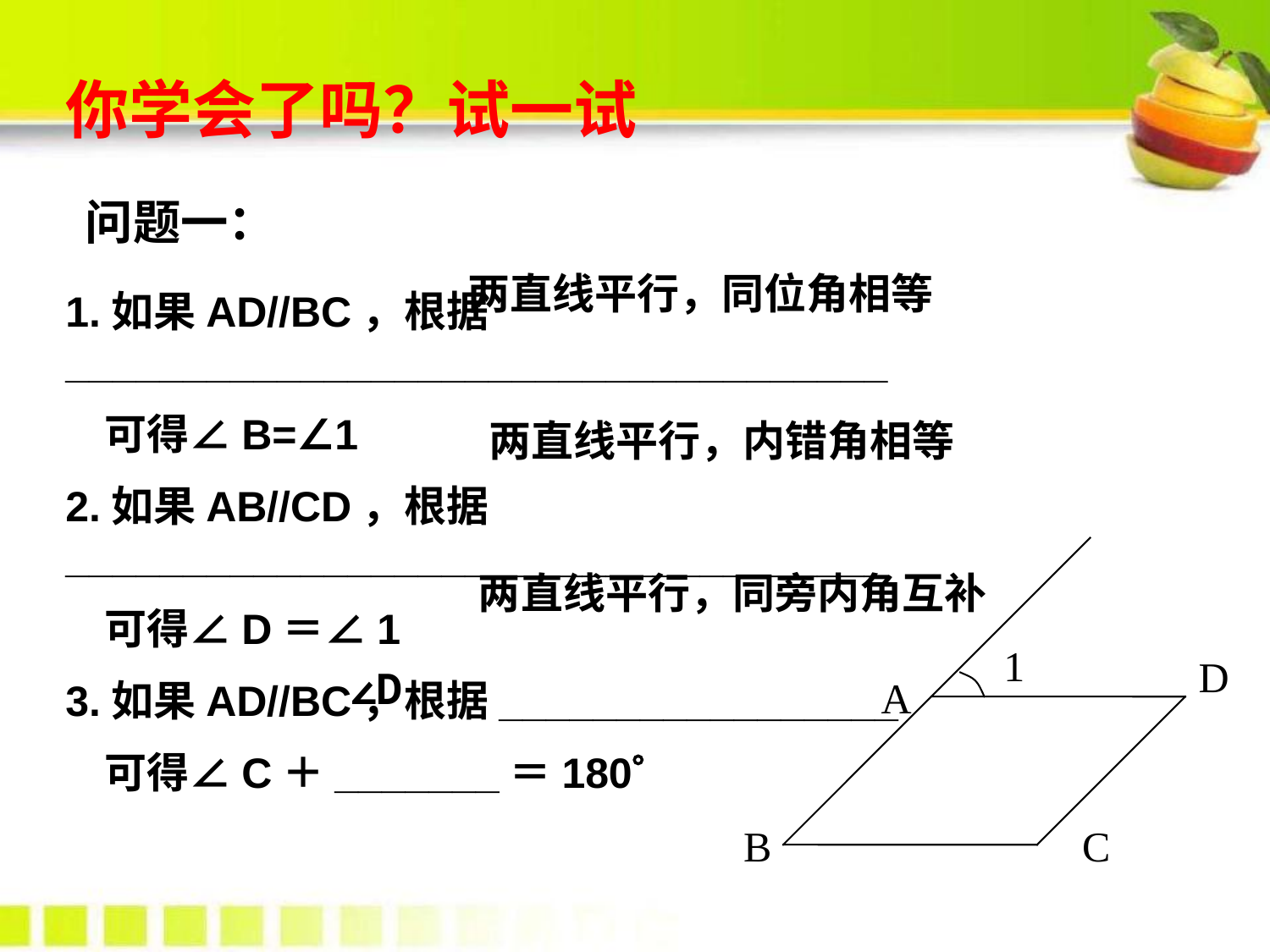

你学会了吗？试一试

问题一：
两直线平行，同位角相等
1.如果AD//BC，根据___________________________________
   可得∠B=∠1
2.如果AB//CD，根据___________________________________
   可得∠D＝∠1
3.如果AD//BC，根据_________________
   可得∠C＋_______＝180°
两直线平行，内错角相等

D
A
B
C
1

两直线平行，同旁内角互补
∠D